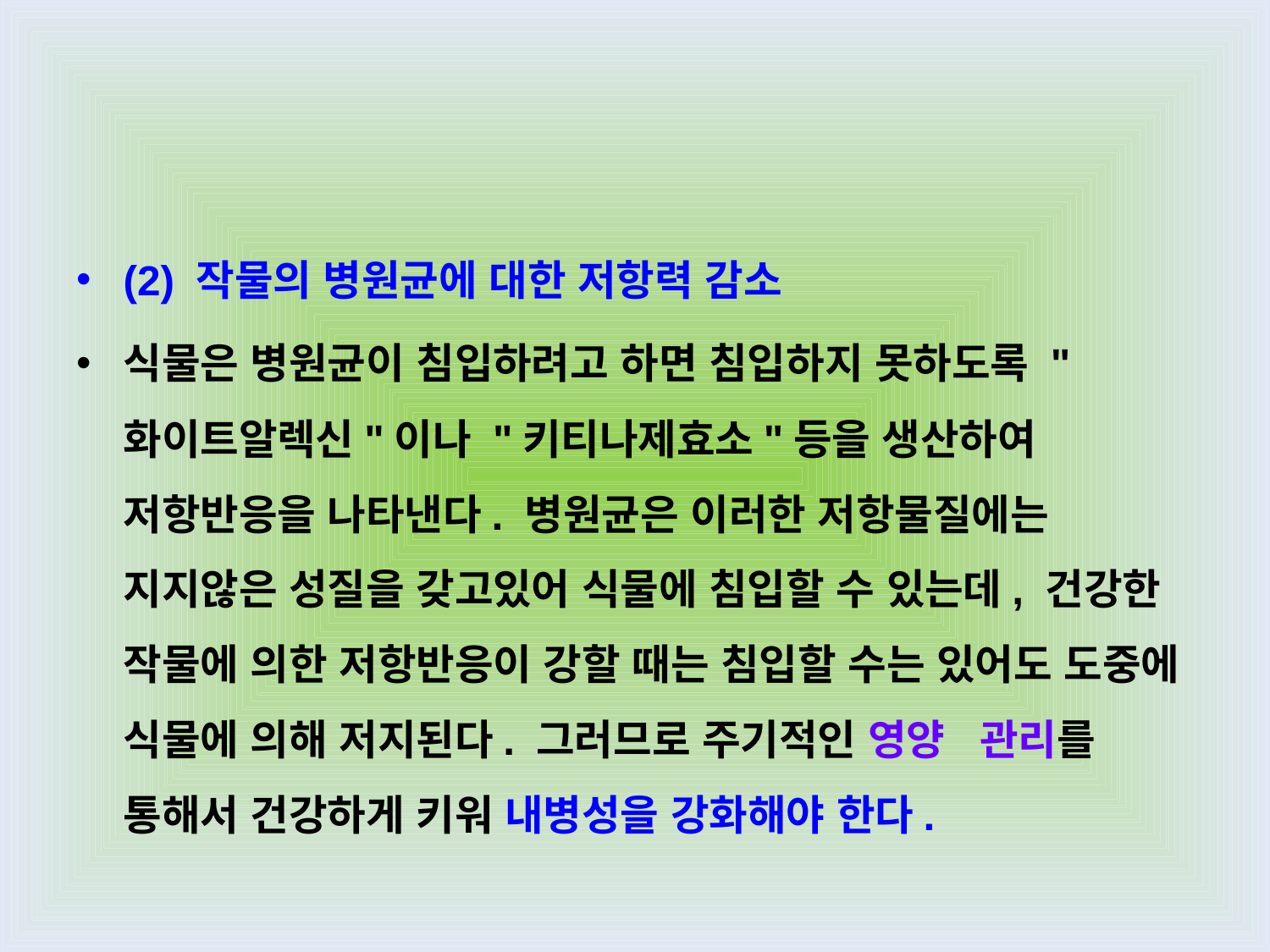

#
(2) 작물의 병원균에 대한 저항력 감소
식물은 병원균이 침입하려고 하면 침입하지 못하도록 "화이트알렉신"이나 "키티나제효소"등을 생산하여 저항반응을 나타낸다. 병원균은 이러한 저항물질에는 지지않은 성질을 갖고있어 식물에 침입할 수 있는데, 건강한 작물에 의한 저항반응이 강할 때는 침입할 수는 있어도 도중에 식물에 의해 저지된다. 그러므로 주기적인 영양   관리를 통해서 건강하게 키워 내병성을 강화해야 한다.